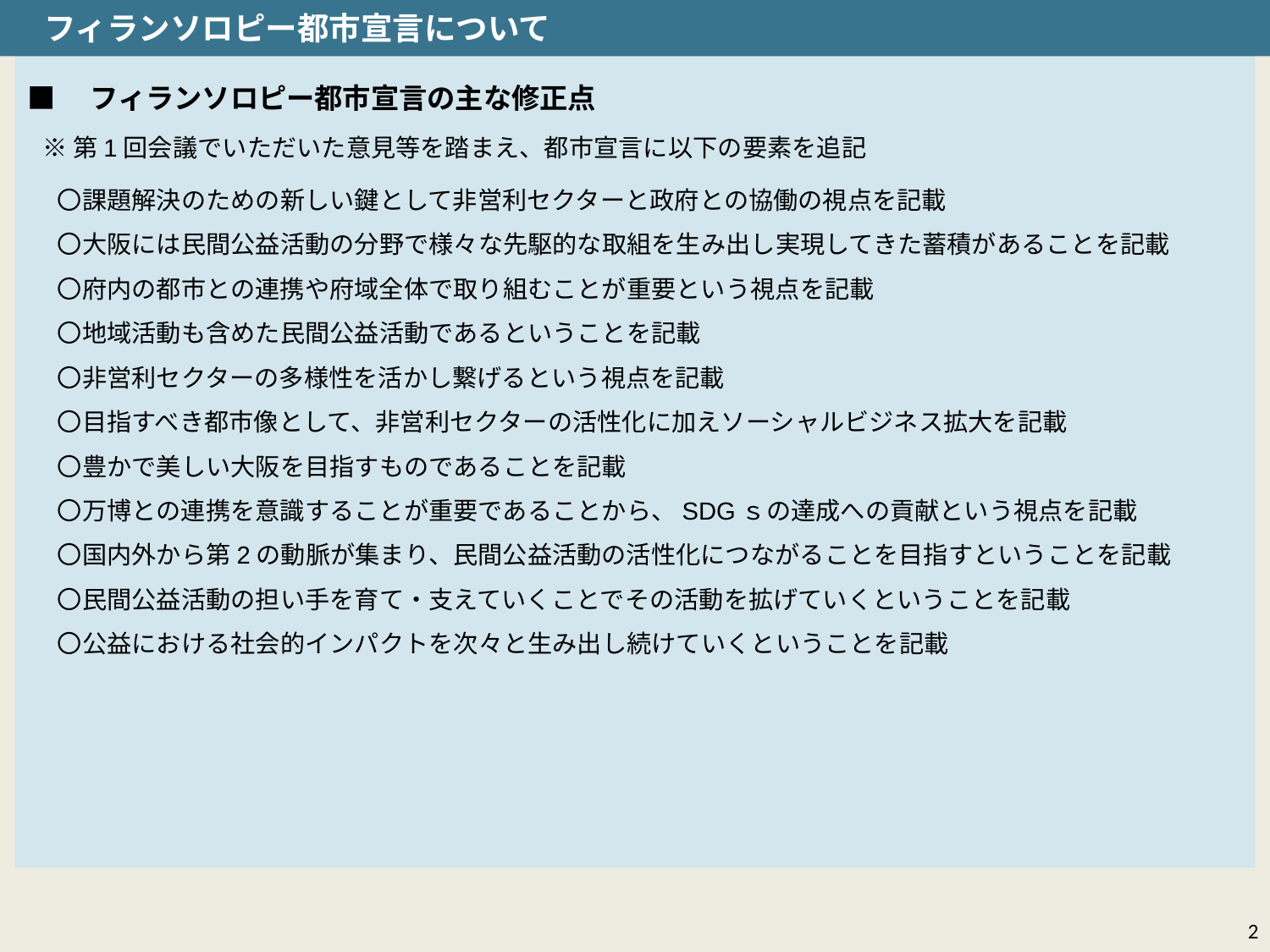

フィランソロピー都市宣言について

■　フィランソロピー都市宣言の主な修正点
※第1回会議でいただいた意見等を踏まえ、都市宣言に以下の要素を追記

〇課題解決のための新しい鍵として非営利セクターと政府との協働の視点を記載
〇大阪には民間公益活動の分野で様々な先駆的な取組を生み出し実現してきた蓄積があることを記載
〇府内の都市との連携や府域全体で取り組むことが重要という視点を記載
〇地域活動も含めた民間公益活動であるということを記載
〇非営利セクターの多様性を活かし繋げるという視点を記載
〇目指すべき都市像として、非営利セクターの活性化に加えソーシャルビジネス拡大を記載
〇豊かで美しい大阪を目指すものであることを記載
〇万博との連携を意識することが重要であることから、SDGｓの達成への貢献という視点を記載
〇国内外から第2の動脈が集まり、民間公益活動の活性化につながることを目指すということを記載
〇民間公益活動の担い手を育て・支えていくことでその活動を拡げていくということを記載
〇公益における社会的インパクトを次々と生み出し続けていくということを記載

2